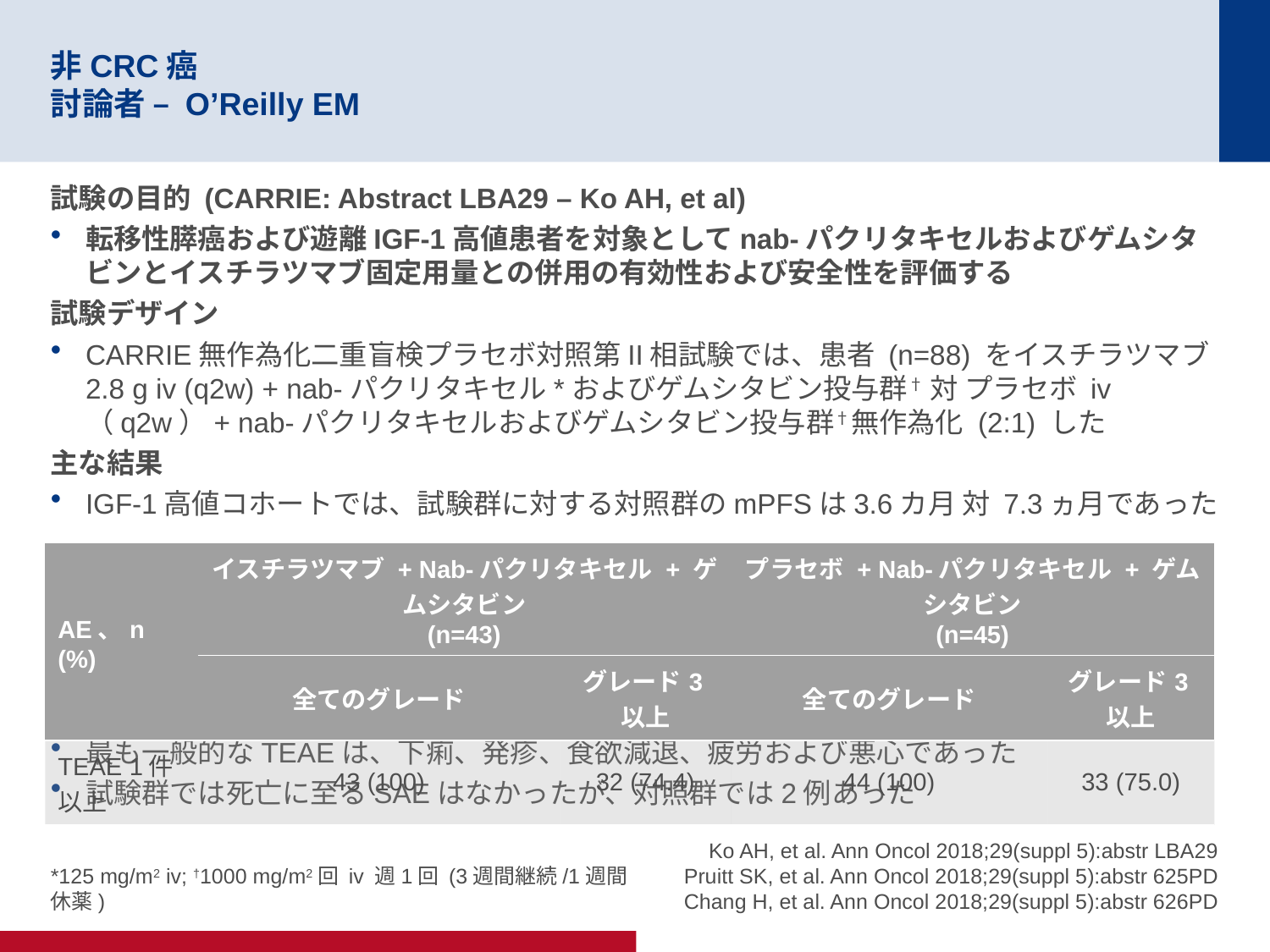

# 非CRC癌 討論者 – O’Reilly EM
試験の目的 (CARRIE: Abstract LBA29 – Ko AH, et al)
転移性膵癌および遊離IGF-1高値患者を対象としてnab-パクリタキセルおよびゲムシタビンとイスチラツマブ固定用量との併用の有効性および安全性を評価する
試験デザイン
CARRIE無作為化二重盲検プラセボ対照第II相試験では、患者 (n=88) をイスチラツマブ2.8 g iv (q2w) + nab-パクリタキセル*およびゲムシタビン投与群† 対 プラセボ iv （q2w）+ nab-パクリタキセルおよびゲムシタビン投与群†無作為化 (2:1) した
主な結果
IGF-1高値コホートでは、試験群に対する対照群のmPFSは3.6カ月 対 7.3ヵ月であった

最も一般的なTEAEは、下痢、発疹、食欲減退、疲労および悪心であった
試験群では死亡に至るSAEはなかったが、対照群では2例あった

| AE、n (%) | イスチラツマブ + Nab-パクリタキセル + ゲムシタビン (n=43) |  | プラセボ + Nab-パクリタキセル + ゲムシタビン (n=45) |  |
| --- | --- | --- | --- | --- |
|  | 全てのグレード | グレード3以上 | 全てのグレード | グレード3以上 |
| TEAE 1件以上 | 43 (100) | 32 (74.4) | 44 (100) | 33 (75.0) |
*125 mg/m2 iv; †1000 mg/m2回 iv 週1回 (3週間継続/1週間休薬)
Ko AH, et al. Ann Oncol 2018;29(suppl 5):abstr LBA29
Pruitt SK, et al. Ann Oncol 2018;29(suppl 5):abstr 625PD
Chang H, et al. Ann Oncol 2018;29(suppl 5):abstr 626PD